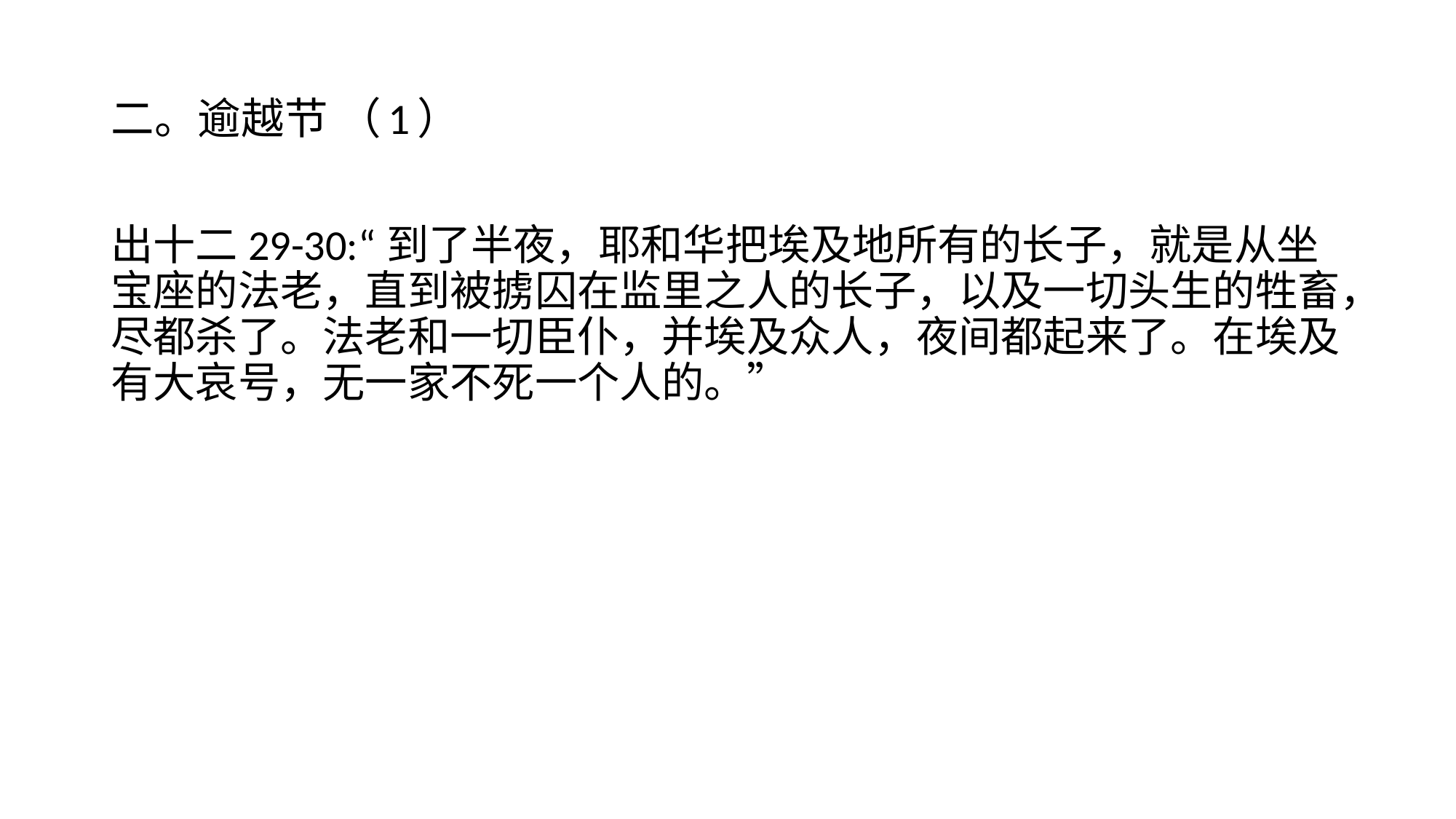

# 二。逾越节 （1）
出十二29-30:“到了半夜，耶和华把埃及地所有的长子，就是从坐宝座的法老，直到被掳囚在监里之人的长子，以及一切头生的牲畜，尽都杀了。法老和一切臣仆，并埃及众人，夜间都起来了。在埃及有大哀号，无一家不死一个人的。”